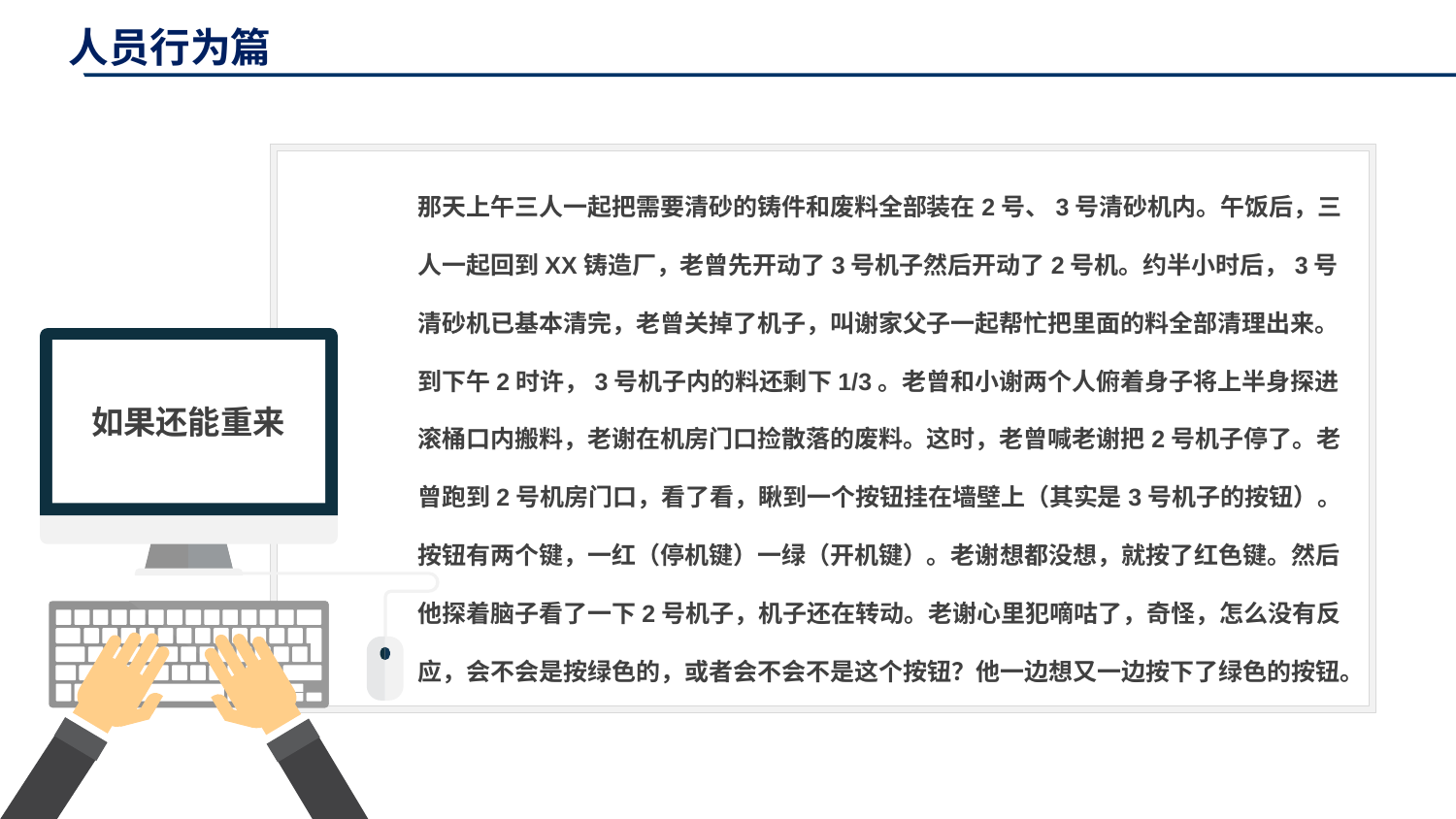

人员行为篇

那天上午三人一起把需要清砂的铸件和废料全部装在2号、3号清砂机内。午饭后，三人一起回到XX铸造厂，老曾先开动了3号机子然后开动了2号机。约半小时后，3号清砂机已基本清完，老曾关掉了机子，叫谢家父子一起帮忙把里面的料全部清理出来。到下午2时许，3号机子内的料还剩下1/3。老曾和小谢两个人俯着身子将上半身探进滚桶口内搬料，老谢在机房门口捡散落的废料。这时，老曾喊老谢把2号机子停了。老曾跑到2号机房门口，看了看，瞅到一个按钮挂在墙壁上（其实是3号机子的按钮）。按钮有两个键，一红（停机键）一绿（开机键）。老谢想都没想，就按了红色键。然后他探着脑子看了一下2号机子，机子还在转动。老谢心里犯嘀咕了，奇怪，怎么没有反应，会不会是按绿色的，或者会不会不是这个按钮？他一边想又一边按下了绿色的按钮。

如果还能重来